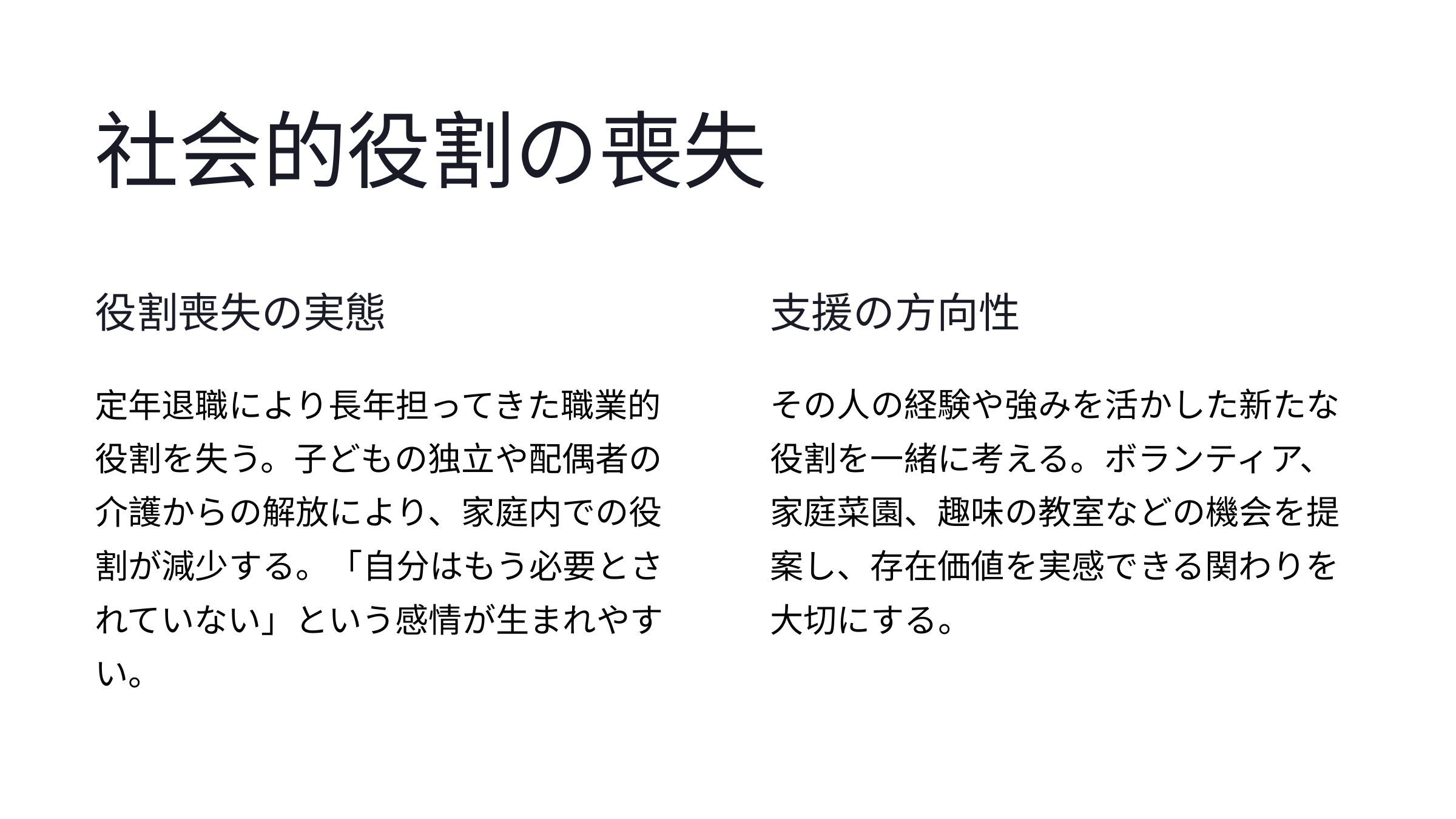

社会的役割の喪失
役割喪失の実態
支援の方向性
定年退職により長年担ってきた職業的役割を失う。子どもの独立や配偶者の介護からの解放により、家庭内での役割が減少する。「自分はもう必要とされていない」という感情が生まれやすい。
その人の経験や強みを活かした新たな役割を一緒に考える。ボランティア、家庭菜園、趣味の教室などの機会を提案し、存在価値を実感できる関わりを大切にする。